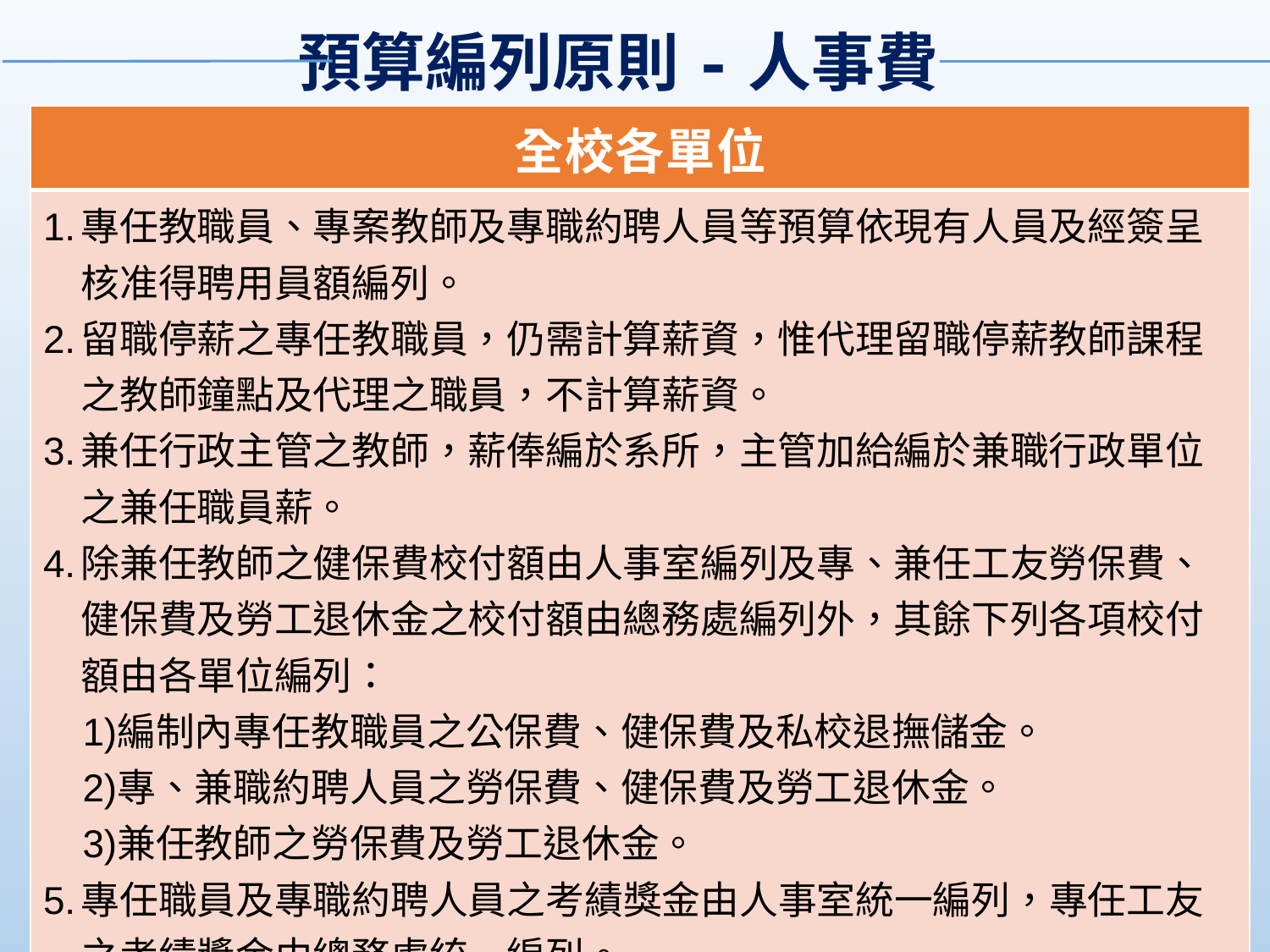

預算編列原則-人事費
| 全 校 各 單 位 |
| --- |
| 專任教職員、專案教師及專職約聘人員等預算依現有人員及經簽呈核准得聘用員額編列。 留職停薪之專任教職員，仍需計算薪資，惟代理留職停薪教師課程之教師鐘點及代理之職員，不計算薪資。 兼任行政主管之教師，薪俸編於系所，主管加給編於兼職行政單位之兼任職員薪。 除兼任教師之健保費校付額由人事室編列及專、兼任工友勞保費、健保費及勞工退休金之校付額由總務處編列外，其餘下列各項校付額由各單位編列： 編制內專任教職員之公保費、健保費及私校退撫儲金。 專、兼職約聘人員之勞保費、健保費及勞工退休金。 兼任教師之勞保費及勞工退休金。 專任職員及專職約聘人員之考績獎金由人事室統一編列，專任工友之考績獎金由總務處統一編列。 創收單位人事費依本校「創收單位經營管理辦法」採彈性預算為原則且以收支並列方式編列。 |